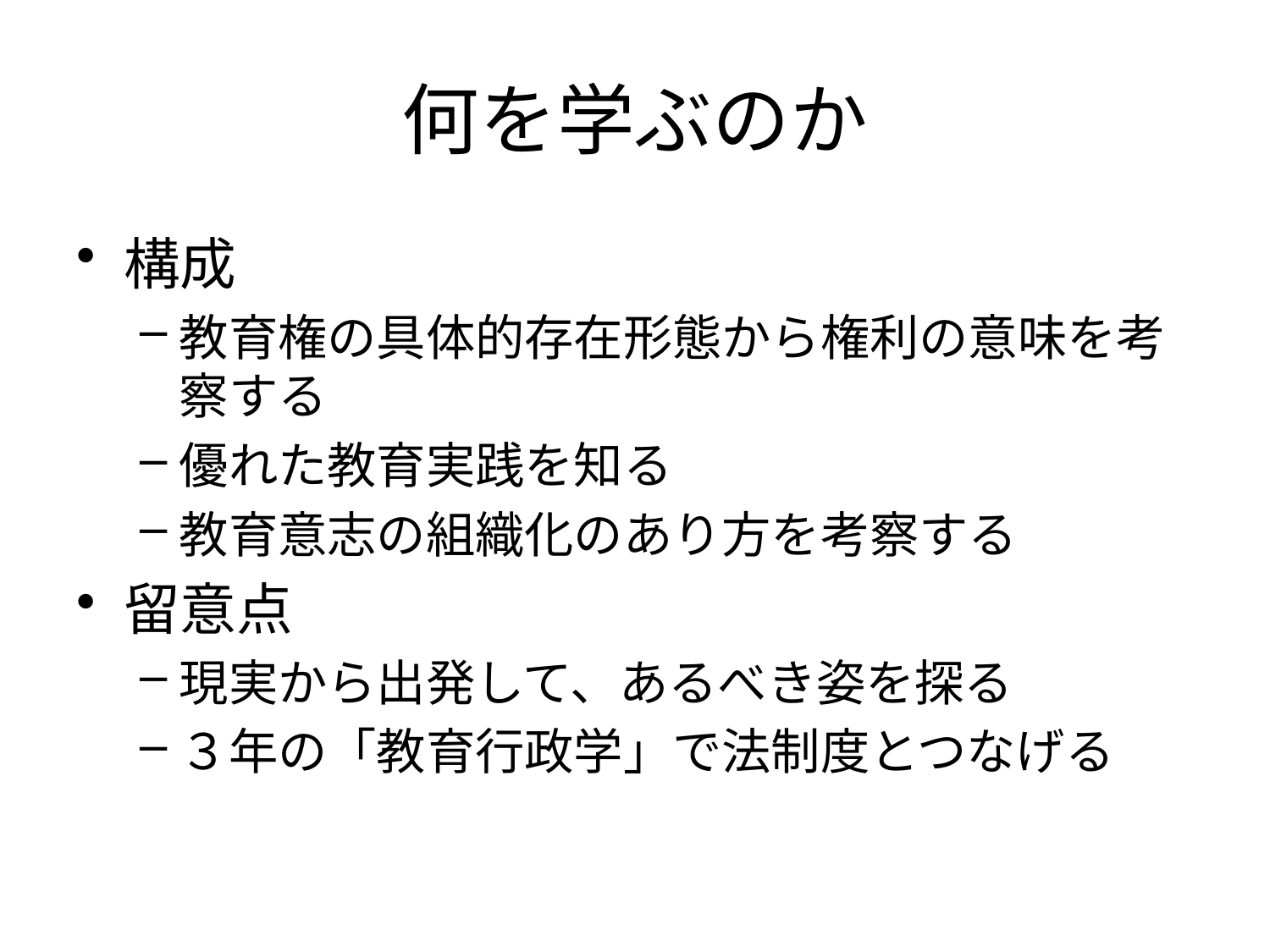

# 何を学ぶのか
構成
教育権の具体的存在形態から権利の意味を考察する
優れた教育実践を知る
教育意志の組織化のあり方を考察する
留意点
現実から出発して、あるべき姿を探る
３年の「教育行政学」で法制度とつなげる